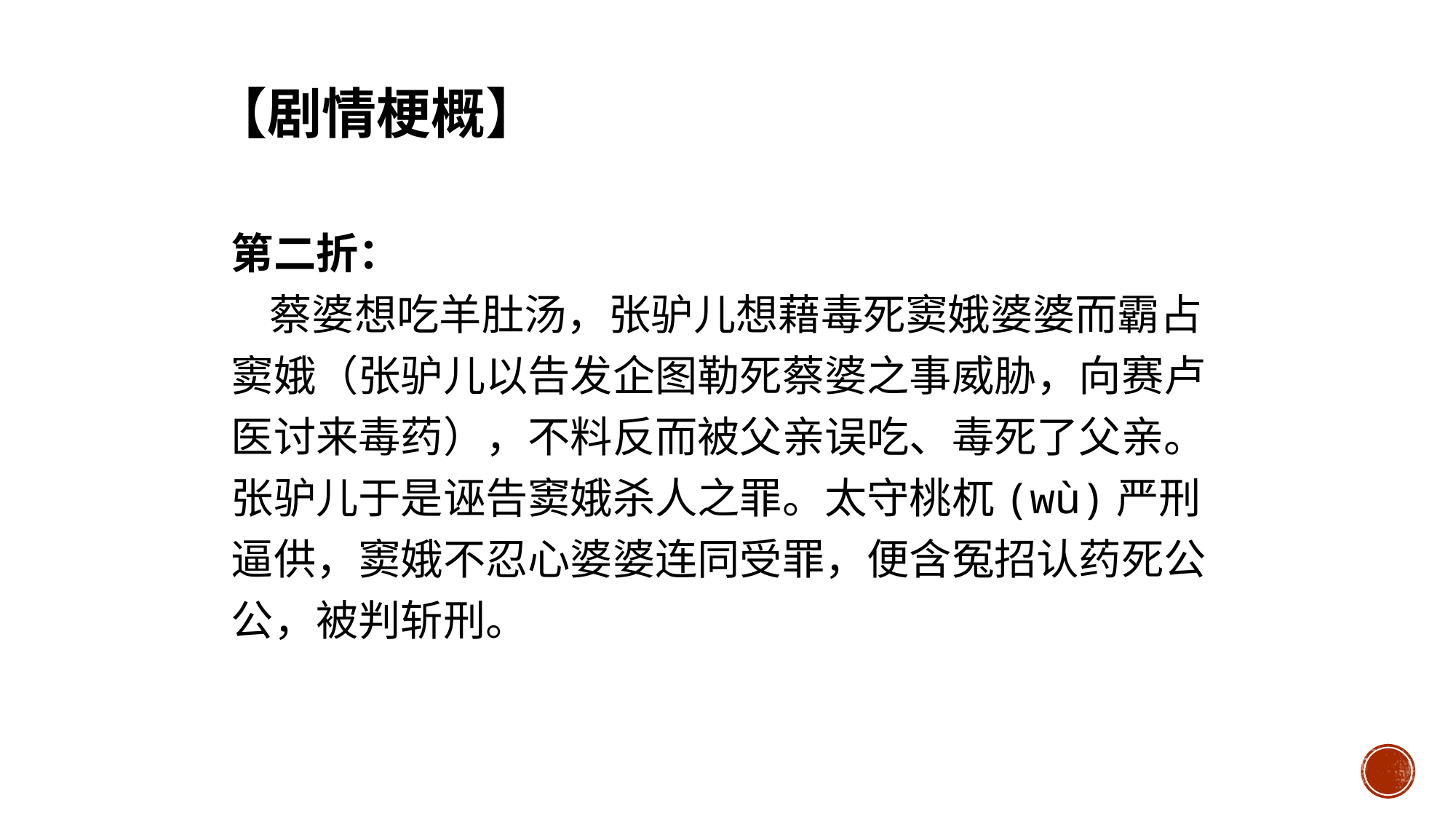

【剧情梗概】

第二折：
   蔡婆想吃羊肚汤，张驴儿想藉毒死窦娥婆婆而霸占窦娥（张驴儿以告发企图勒死蔡婆之事威胁，向赛卢医讨来毒药），不料反而被父亲误吃、毒死了父亲。张驴儿于是诬告窦娥杀人之罪。太守桃杌(wù)严刑逼供，窦娥不忍心婆婆连同受罪，便含冤招认药死公公，被判斩刑。